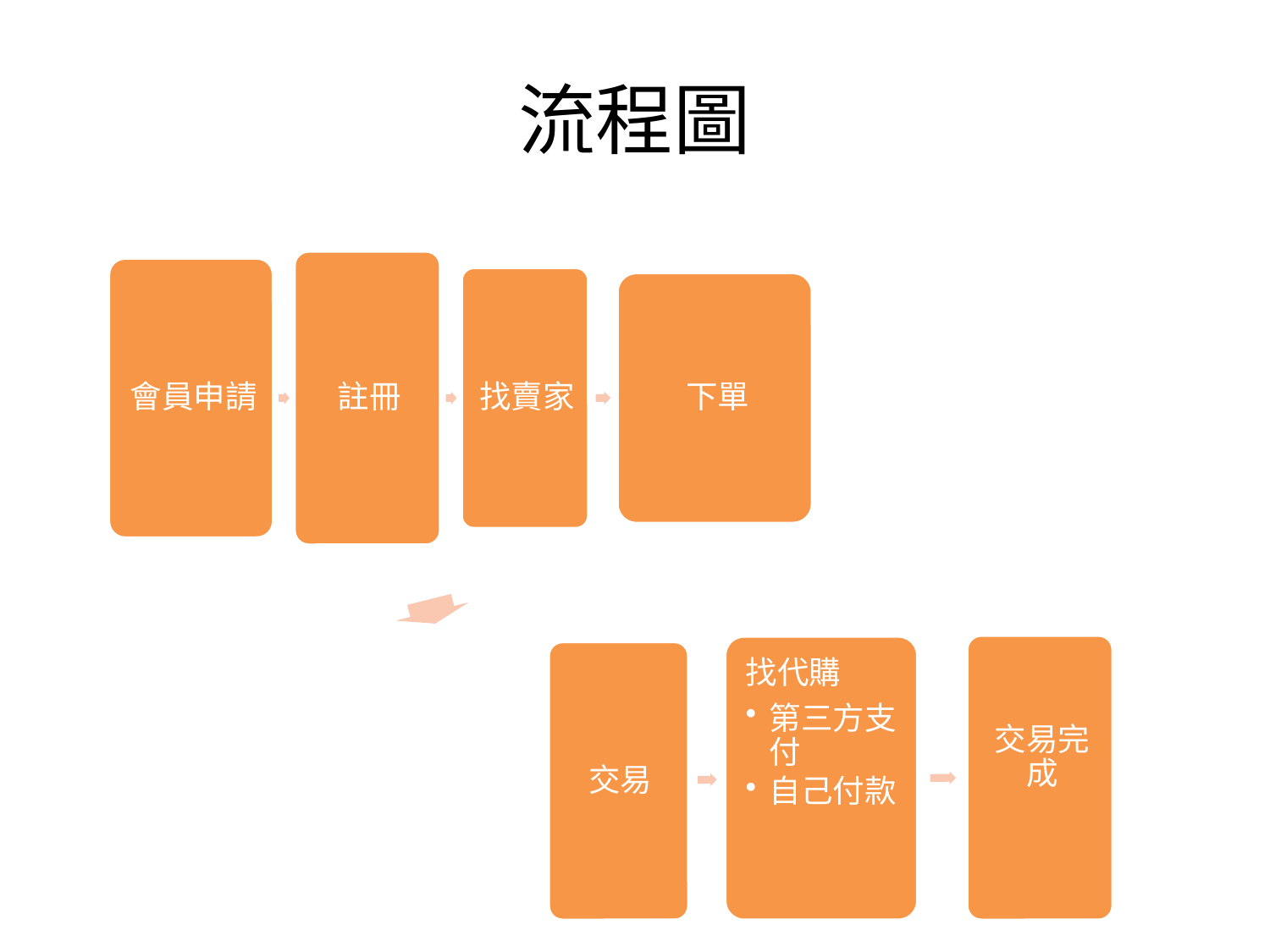

# 流程圖
會員申請

註冊

找賣家

下單

交易

找代購
第三方支付
自己付款

交易完成